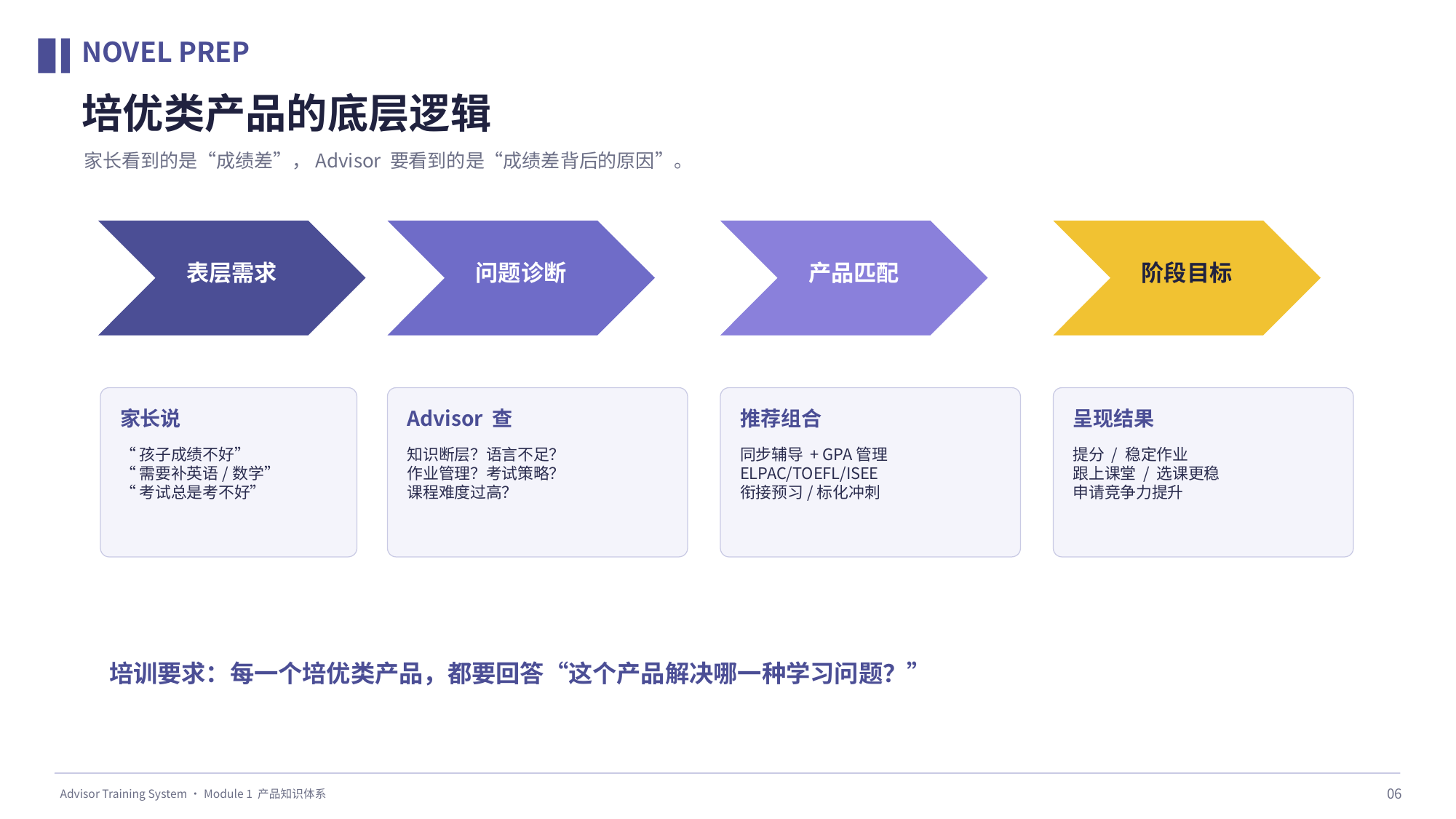

NOVEL PREP

培优类产品的底层逻辑
家长看到的是“成绩差”，Advisor 要看到的是“成绩差背后的原因”。

表层需求
问题诊断
产品匹配
阶段目标

家长说
Advisor 查
推荐组合
呈现结果
“孩子成绩不好”
“需要补英语/数学”
“考试总是考不好”
知识断层？语言不足？
作业管理？考试策略？
课程难度过高？
同步辅导 + GPA管理
ELPAC/TOEFL/ISEE
衔接预习/标化冲刺
提分 / 稳定作业
跟上课堂 / 选课更稳
申请竞争力提升
培训要求：每一个培优类产品，都要回答“这个产品解决哪一种学习问题？”

06
Advisor Training System · Module 1 产品知识体系